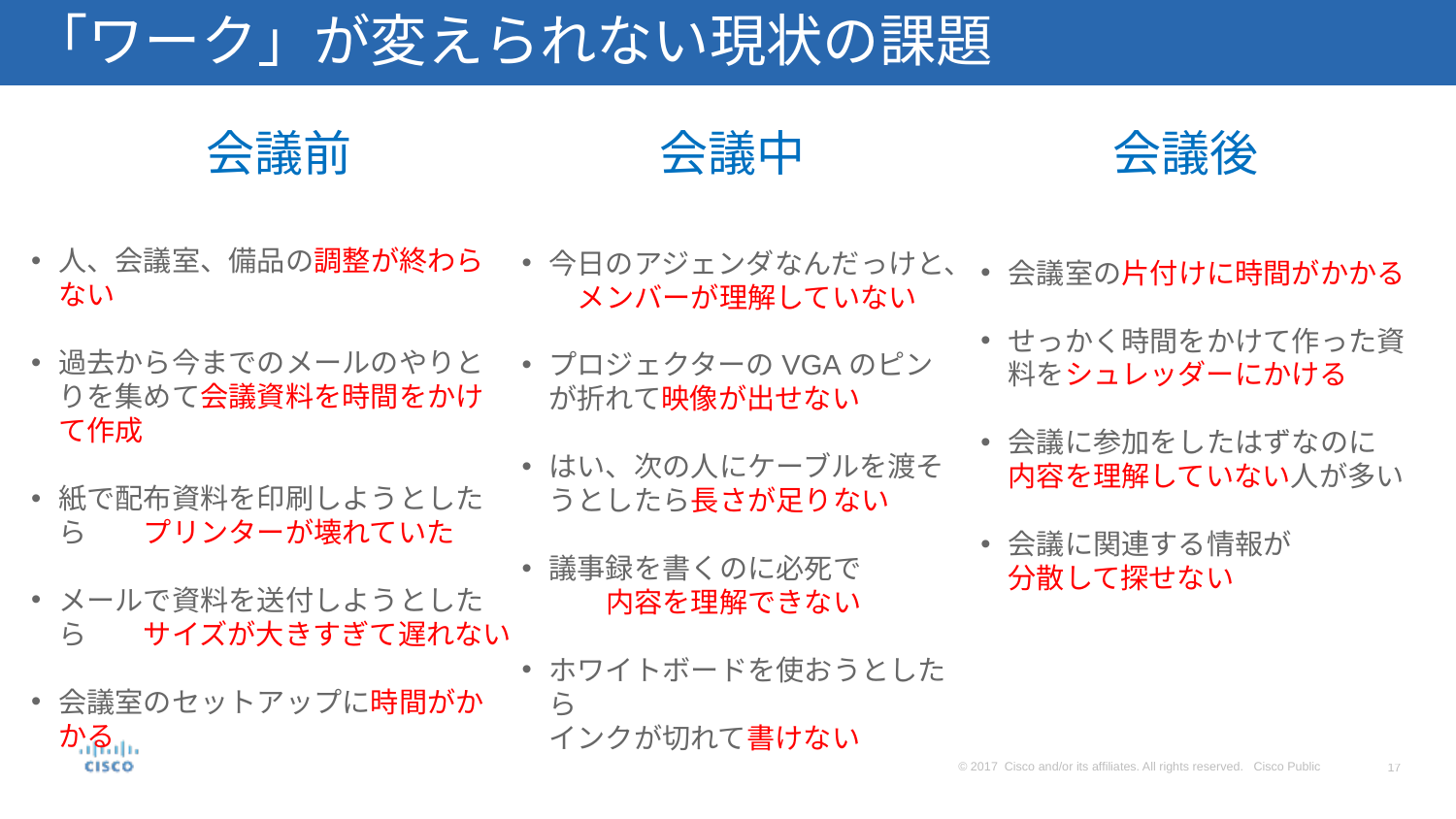

# 「ワーク」が変えられない現状の課題
会議前
会議中
会議後

会議室の片付けに時間がかかる

せっかく時間をかけて作った資料をシュレッダーにかける

会議に参加をしたはずなのに　
内容を理解していない人が多い

会議に関連する情報が　　　　
分散して探せない

人、会議室、備品の調整が終わらない

過去から今までのメールのやりとりを集めて会議資料を時間をかけて作成

紙で配布資料を印刷しようとしたら　　プリンターが壊れていた

メールで資料を送付しようとしたら　　サイズが大きすぎて遅れない

会議室のセットアップに時間がかかる

今日のアジェンダなんだっけと、　メンバーが理解していない

プロジェクターのVGAのピンが折れて映像が出せない

はい、次の人にケーブルを渡そうとしたら長さが足りない

議事録を書くのに必死で　　　　　内容を理解できない

ホワイトボードを使おうとしたら
インクが切れて書けない